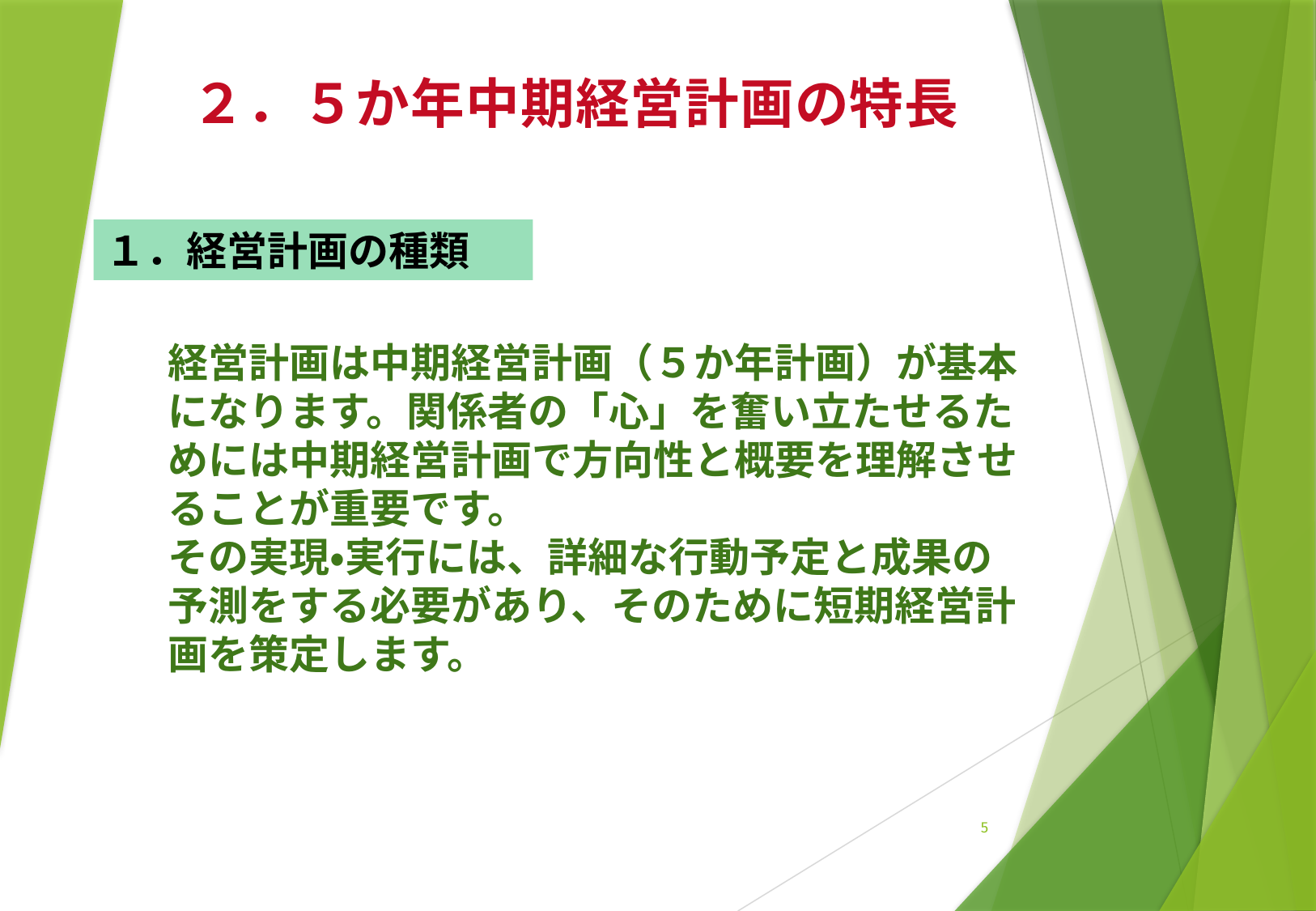

２．５か年中期経営計画の特長
１．経営計画の種類
経営計画は中期経営計画（５か年計画）が基本
になります。関係者の「心」を奮い立たせるた
めには中期経営計画で方向性と概要を理解させ
ることが重要です。
その実現・実行には、詳細な行動予定と成果の
予測をする必要があり、そのために短期経営計
画を策定します。
5